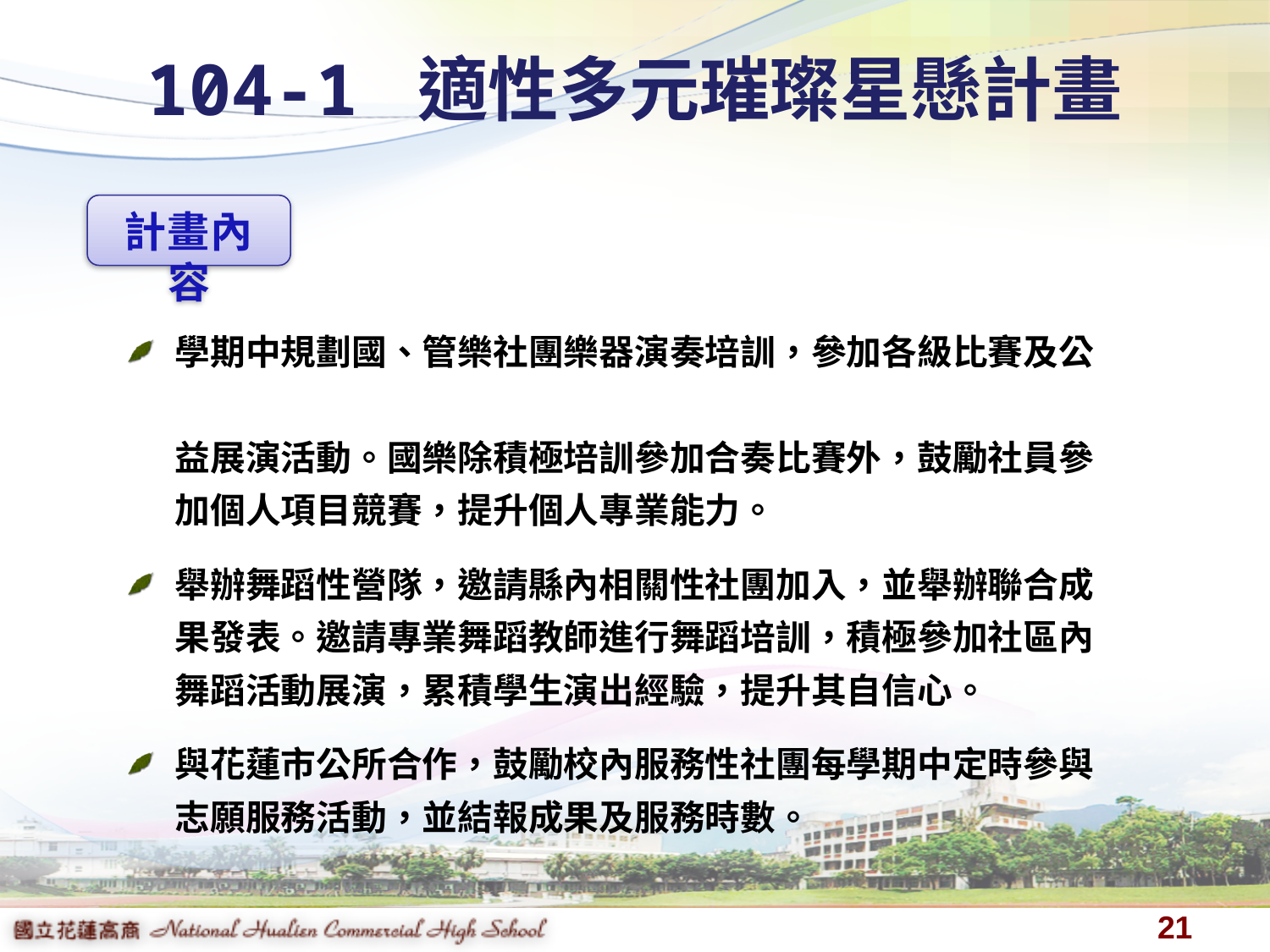

# 104-1 適性多元璀璨星懸計畫
計畫內容
學期中規劃國、管樂社團樂器演奏培訓，參加各級比賽及公
益展演活動。國樂除積極培訓參加合奏比賽外，鼓勵社員參加個人項目競賽，提升個人專業能力。
舉辦舞蹈性營隊，邀請縣內相關性社團加入，並舉辦聯合成
果發表。邀請專業舞蹈教師進行舞蹈培訓，積極參加社區內舞蹈活動展演，累積學生演出經驗，提升其自信心。
與花蓮市公所合作，鼓勵校內服務性社團每學期中定時參與
志願服務活動，並結報成果及服務時數。